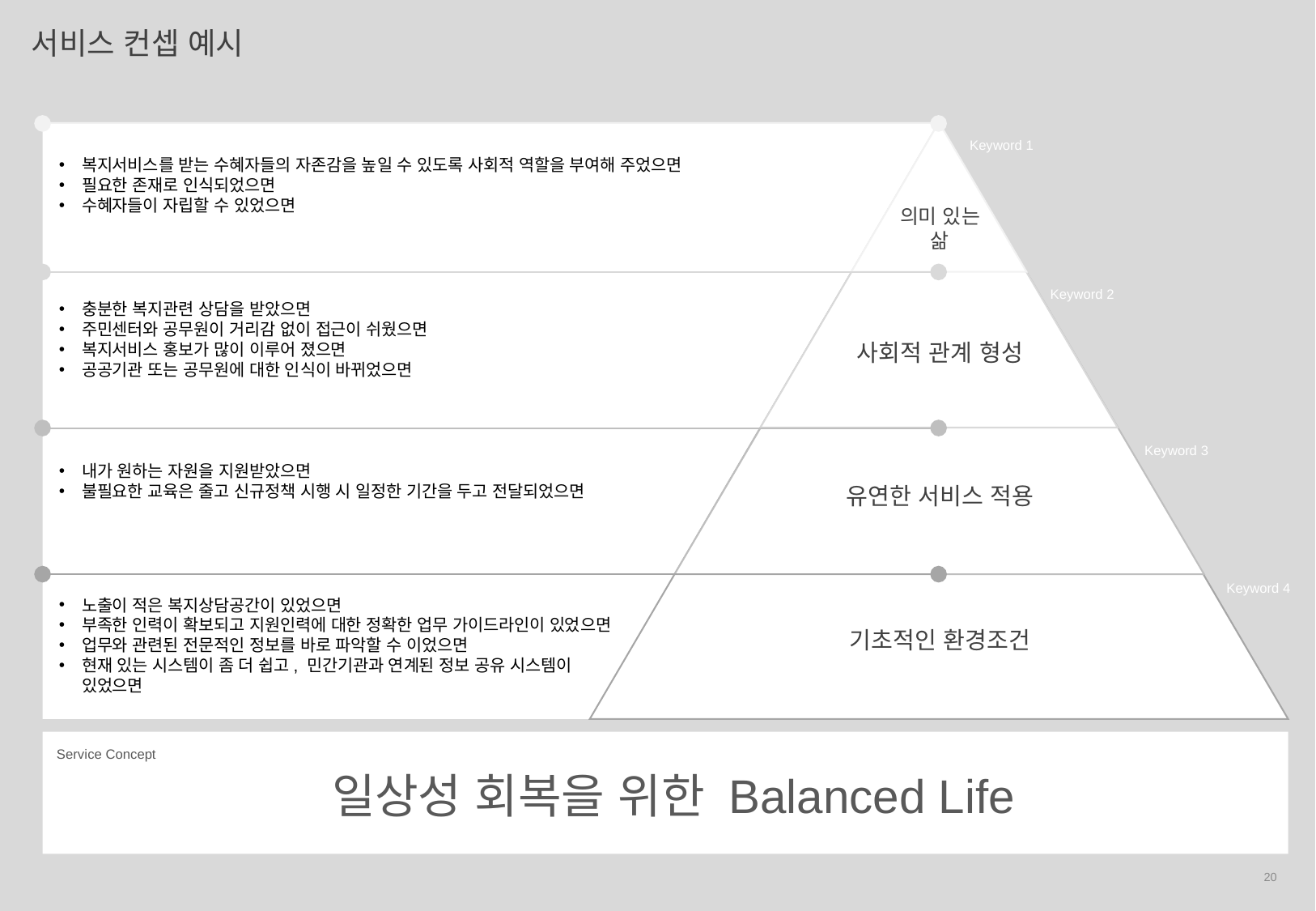

서비스 컨셉 예시

Keyword 1

복지서비스를 받는 수혜자들의 자존감을 높일 수 있도록 사회적 역할을 부여해 주었으면
필요한 존재로 인식되었으면
수혜자들이 자립할 수 있었으면
의미 있는
삶
Keyword 2
충분한 복지관련 상담을 받았으면
주민센터와 공무원이 거리감 없이 접근이 쉬웠으면
복지서비스 홍보가 많이 이루어 졌으면
공공기관 또는 공무원에 대한 인식이 바뀌었으면
사회적 관계 형성
Keyword 3
내가 원하는 자원을 지원받았으면
불필요한 교육은 줄고 신규정책 시행 시 일정한 기간을 두고 전달되었으면
유연한 서비스 적용
Keyword 4
노출이 적은 복지상담공간이 있었으면
부족한 인력이 확보되고 지원인력에 대한 정확한 업무 가이드라인이 있었으면
업무와 관련된 전문적인 정보를 바로 파악할 수 이었으면
현재 있는 시스템이 좀 더 쉽고, 민간기관과 연계된 정보 공유 시스템이 있었으면

기초적인 환경조건

Service Concept
일상성 회복을 위한 Balanced Life